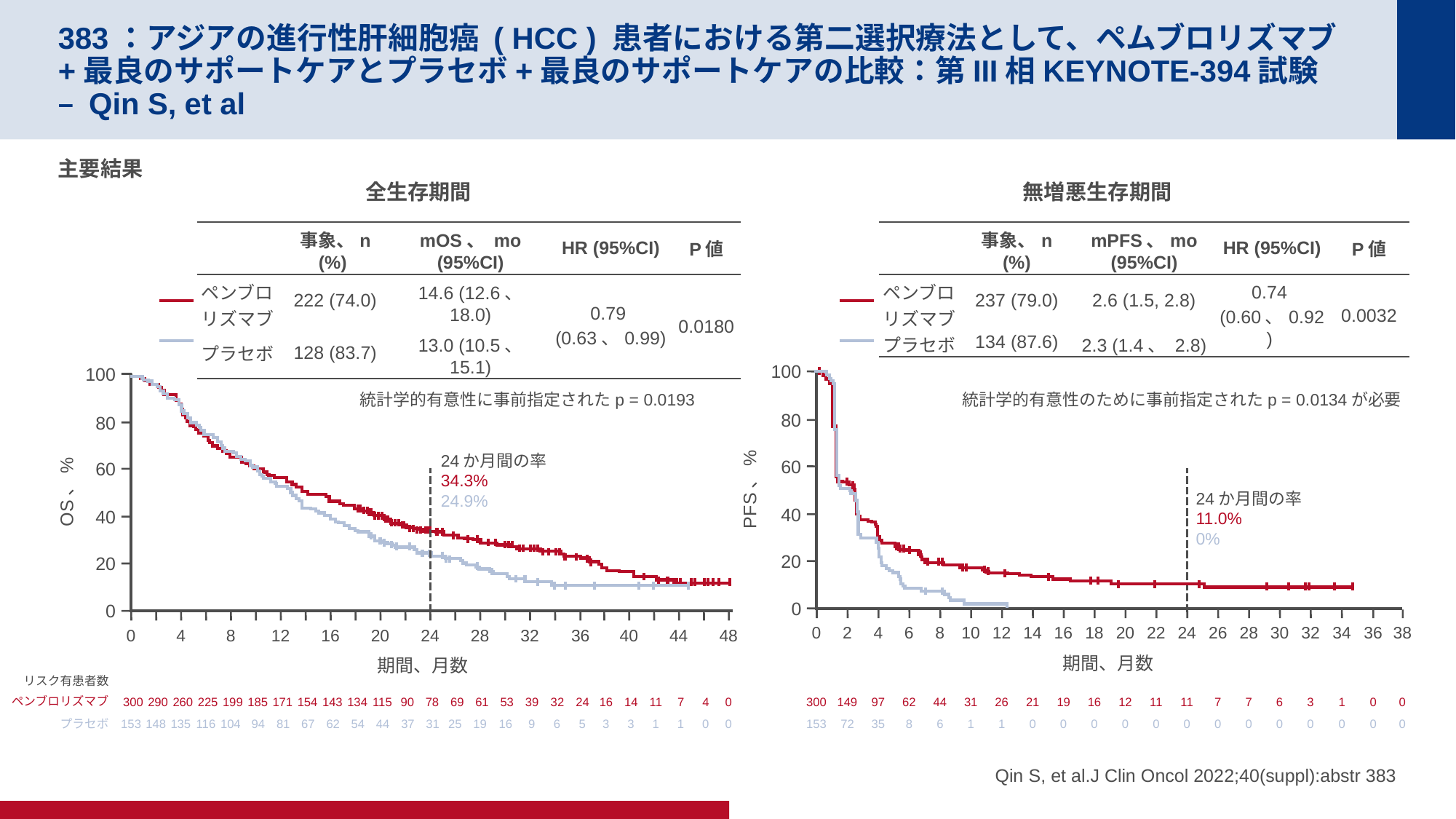

# 383：アジアの進行性肝細胞癌 ( HCC ) 患者における第二選択療法として、ペムブロリズマブ+最良のサポートケアとプラセボ+最良のサポートケアの比較：第III相KEYNOTE-394試験 – Qin S, et al
主要結果
全生存期間
無増悪生存期間
|  | 事象、n (%) | mOS、 mo (95%CI) | HR (95%CI) | P値 |
| --- | --- | --- | --- | --- |
| ペンブロリズマブ | 222 (74.0) | 14.6 (12.6、 18.0) | 0.79 (0.63、0.99) | 0.0180 |
| プラセボ | 128 (83.7) | 13.0 (10.5、 15.1) |  |  |
|  | 事象、n (%) | mPFS、mo (95%CI) | HR (95%CI) | P値 |
| --- | --- | --- | --- | --- |
| ペンブロリズマブ | 237 (79.0) | 2.6 (1.5, 2.8) | 0.74 (0.60、0.92) | 0.0032 |
| プラセボ | 134 (87.6) | 2.3 (1.4、 2.8) |  |  |
100

80

60

PFS、%
40

20

0

100

80

60

OS、%
40

20

0

統計学的有意性に事前指定されたp = 0.0193
統計学的有意性のために事前指定されたp = 0.0134が必要
24か月間の率
34.3%
24.9%
24か月間の率
11.0%
0%

0
2
4
6
8
10
12
14
16
18
20
22
24
26
28
30
32
34
36
38

0
4
8
12
16
20
24
28
32
36
40
44
48
期間、月数
期間、月数
リスク有患者数
ペンブロリズマブ
300
260
199
171
143
115
78
61
39
24
14
7
0
290
225
185
154
134
90
69
53
32
16
11
4
300
149
97
62
44
31
26
21
19
16
12
11
11
7
7
6
3
1
0
0
プラセボ
153
135
104
81
62
44
31
19
9
5
3
1
0
148
116
94
67
54
37
25
16
6
3
1
0
153
72
35
8
6
1
1
0
0
0
0
0
0
0
0
0
0
0
0
0
Qin S, et al.J Clin Oncol 2022;40(suppl):abstr 383